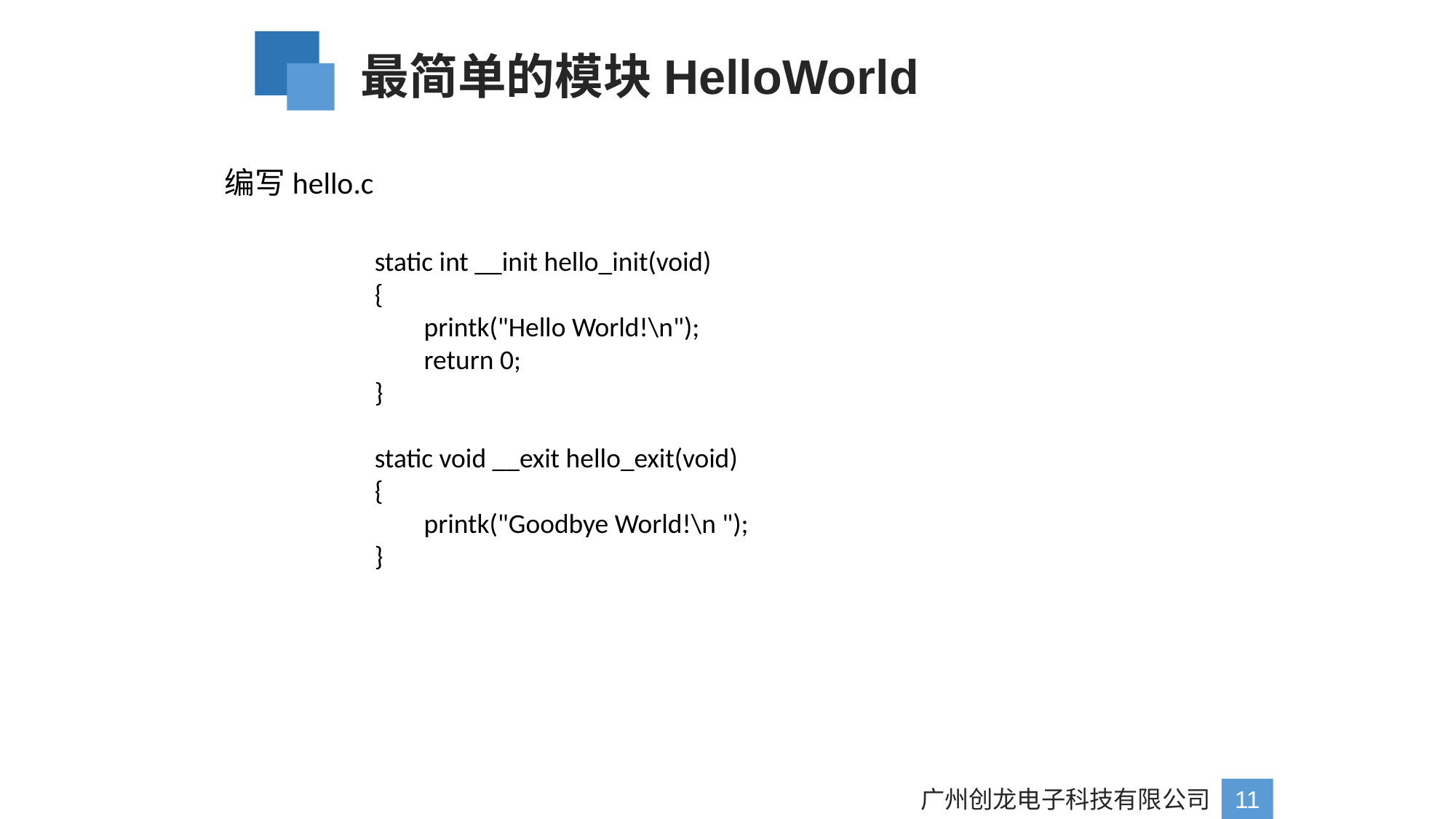

最简单的模块HelloWorld
编写hello.c
static int __init hello_init(void)
{
        printk("Hello World!\n");
        return 0;
}

static void __exit hello_exit(void)
{
        printk("Goodbye World!\n ");
}
广州创龙电子科技有限公司
11